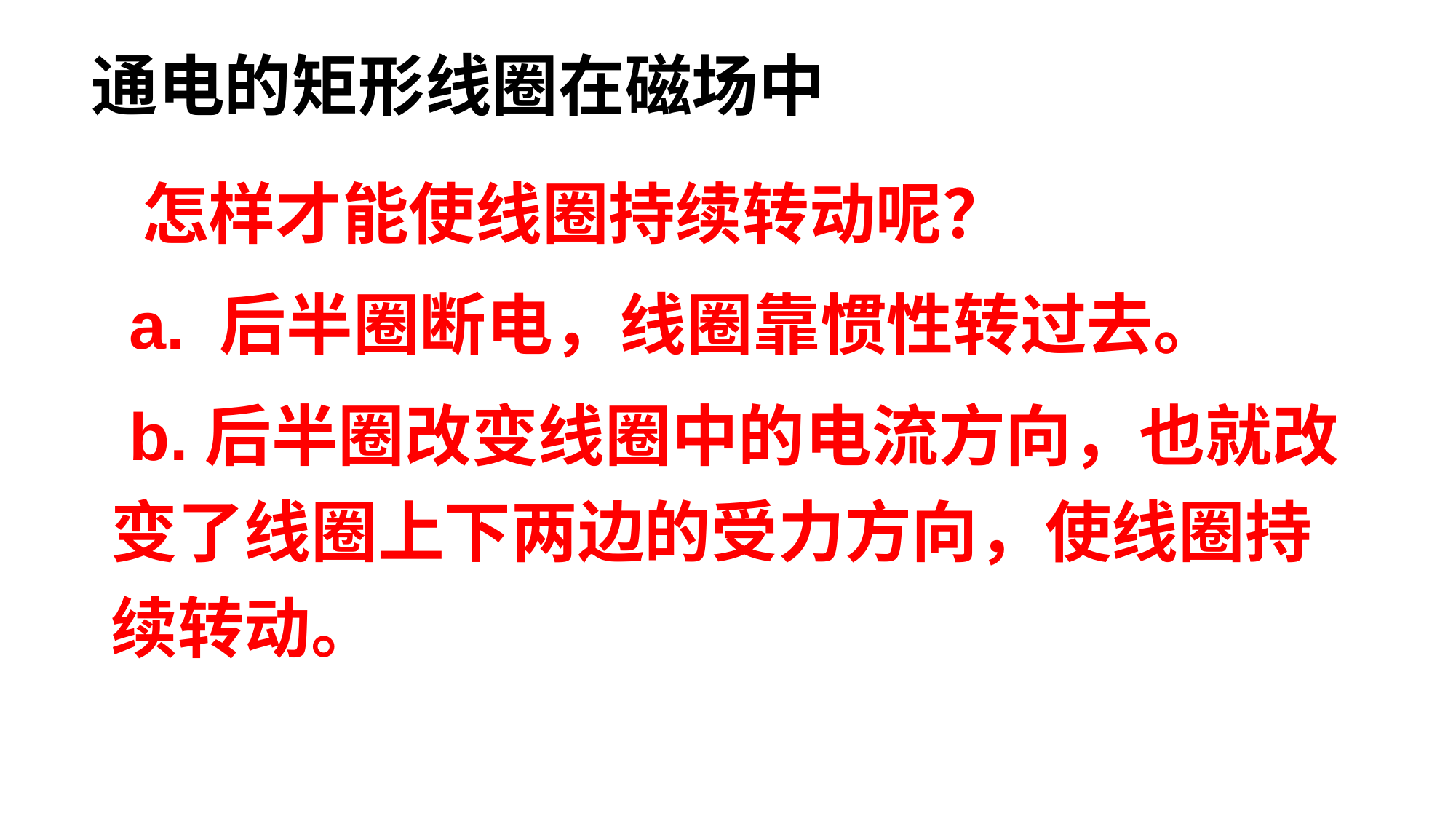

# 通电的矩形线圈在磁场中
 怎样才能使线圈持续转动呢？
 a. 后半圈断电，线圈靠惯性转过去。
 b.后半圈改变线圈中的电流方向，也就改变了线圈上下两边的受力方向，使线圈持续转动。